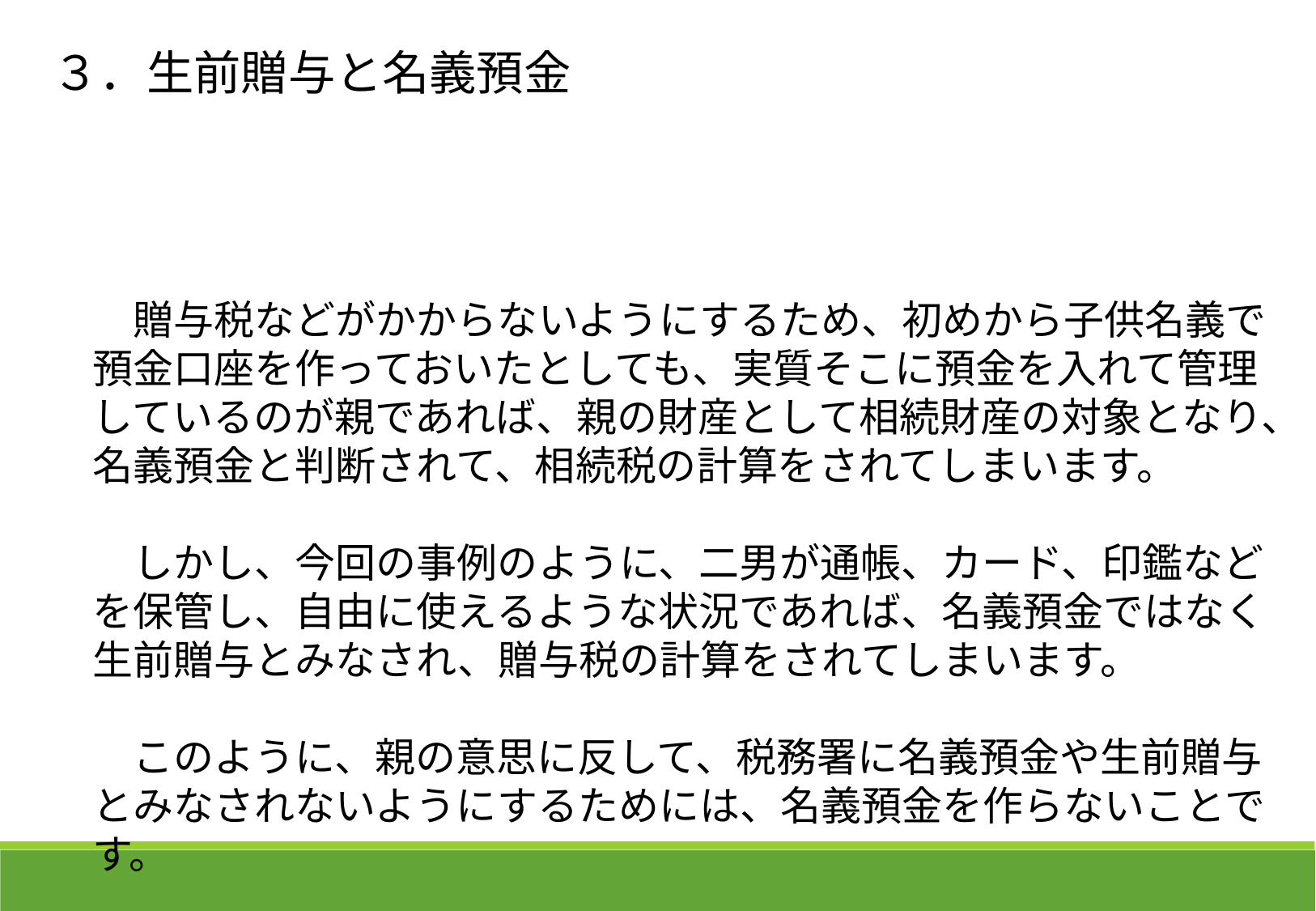

３．生前贈与と名義預金

　　贈与税などがかからないようにするため、初めから子供名義で
　預金口座を作っておいたとしても、実質そこに預金を入れて管理
　しているのが親であれば、親の財産として相続財産の対象となり、
　名義預金と判断されて、相続税の計算をされてしまいます。

　　しかし、今回の事例のように、二男が通帳、カード、印鑑など
　を保管し、自由に使えるような状況であれば、名義預金ではなく
　生前贈与とみなされ、贈与税の計算をされてしまいます。

　　このように、親の意思に反して、税務署に名義預金や生前贈与
　とみなされないようにするためには、名義預金を作らないことで
　す。